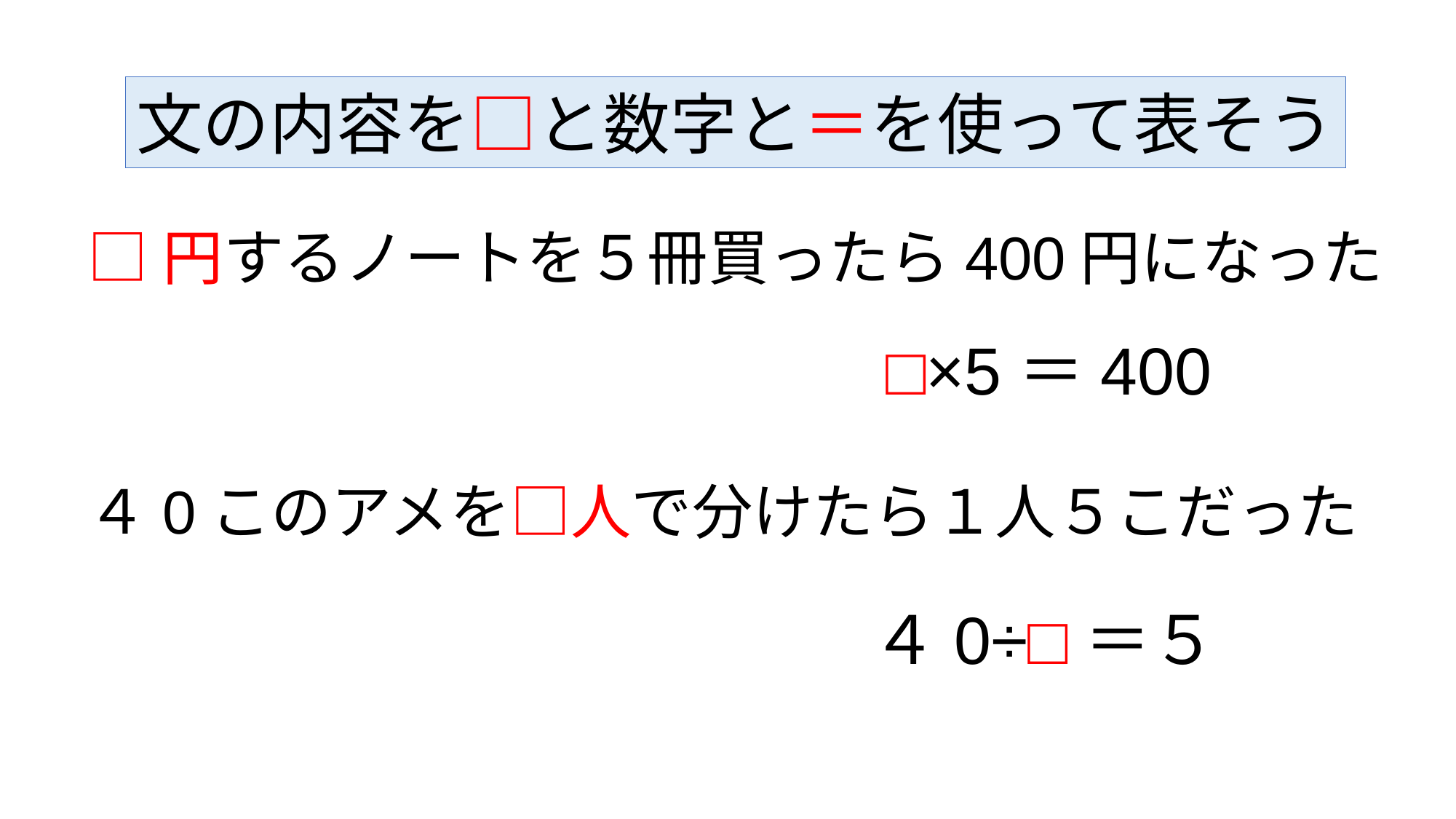

文の内容を□と数字と＝を使って表そう
□円するノートを５冊買ったら400円になった
□×5＝400
４0このアメを□人で分けたら１人５こだった
４0÷□＝５